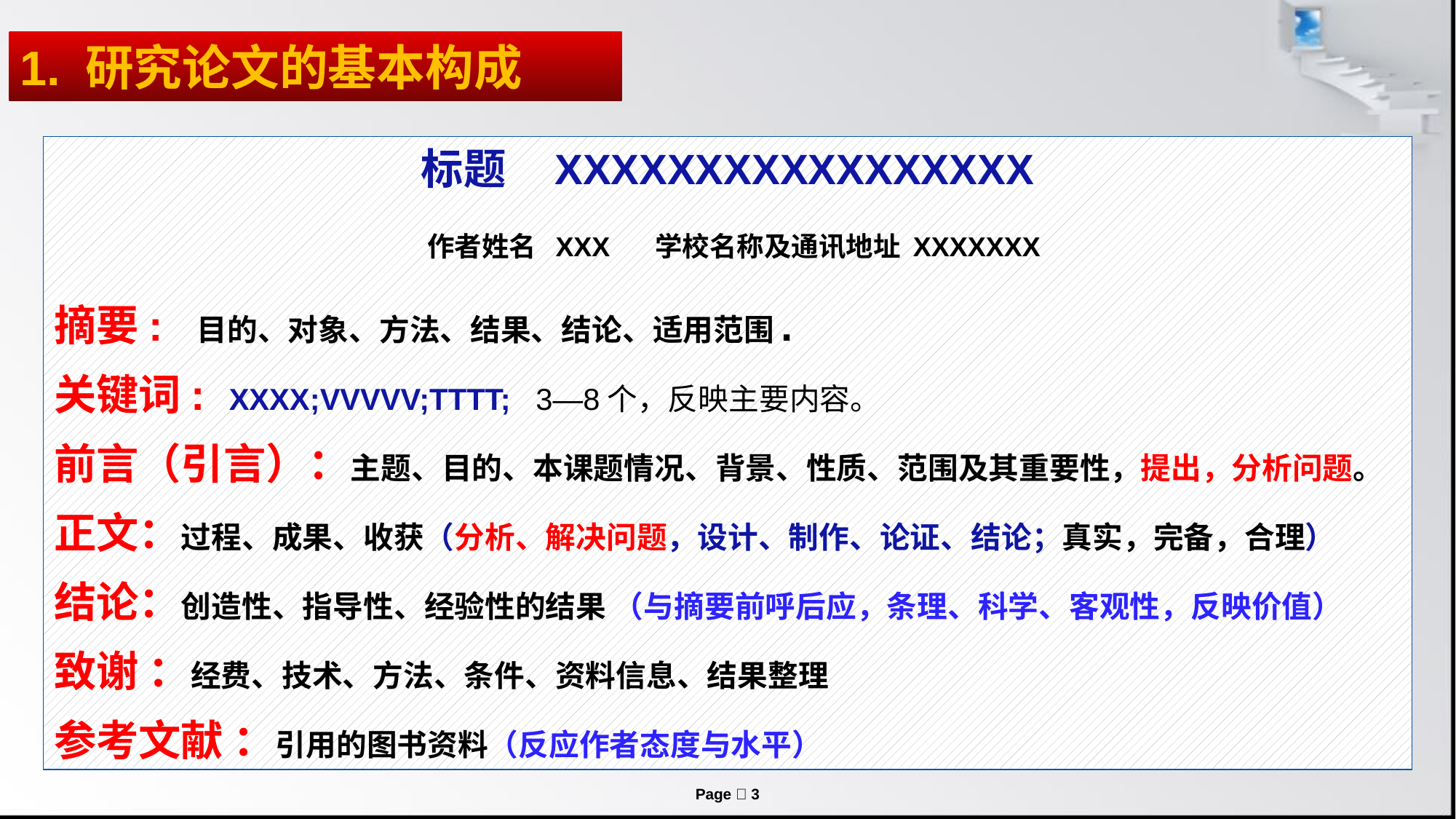

1. 研究论文的基本构成
标题    XXXXXXXXXXXXXXXXX
 作者姓名  XXX     学校名称及通讯地址 XXXXXXX
摘要:  目的、对象、方法、结果、结论、适用范围.
关键词:  XXXX;VVVVV;TTTT;   3—8个，反映主要内容。
前言（引言）：主题、目的、本课题情况、背景、性质、范围及其重要性，提出，分析问题。
正文：过程、成果、收获（分析、解决问题，设计、制作、论证、结论；真实，完备，合理）
结论：创造性、指导性、经验性的结果 （与摘要前呼后应，条理、科学、客观性，反映价值）
致谢 ：经费、技术、方法、条件、资料信息、结果整理
参考文献 ：引用的图书资料（反应作者态度与水平）